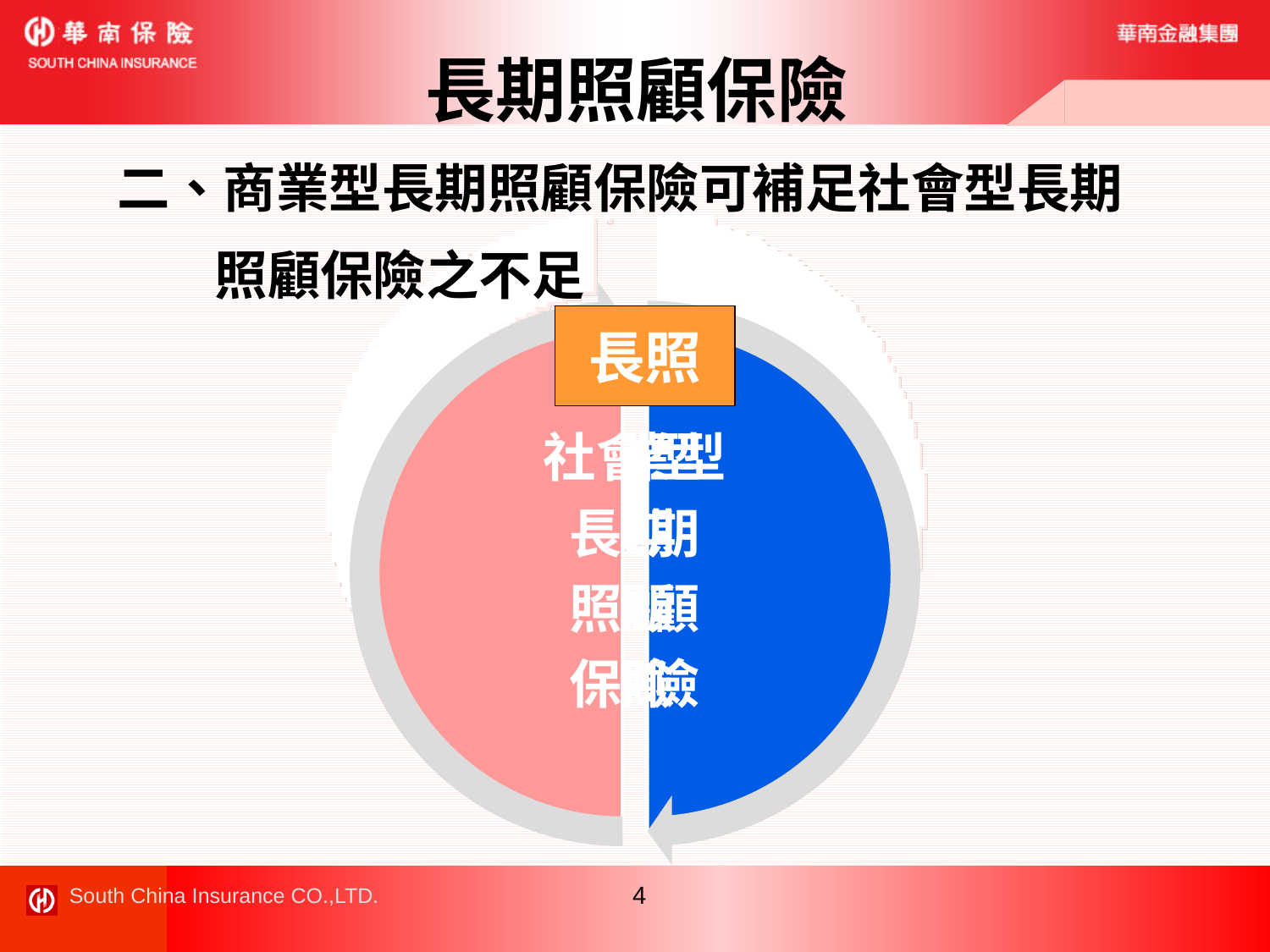

# 長期照顧保險
二、商業型長期照顧保險可補足社會型長期
       照顧保險之不足

商業型
長期
照顧
保險
社會型
長期
照顧
保險
長照
4